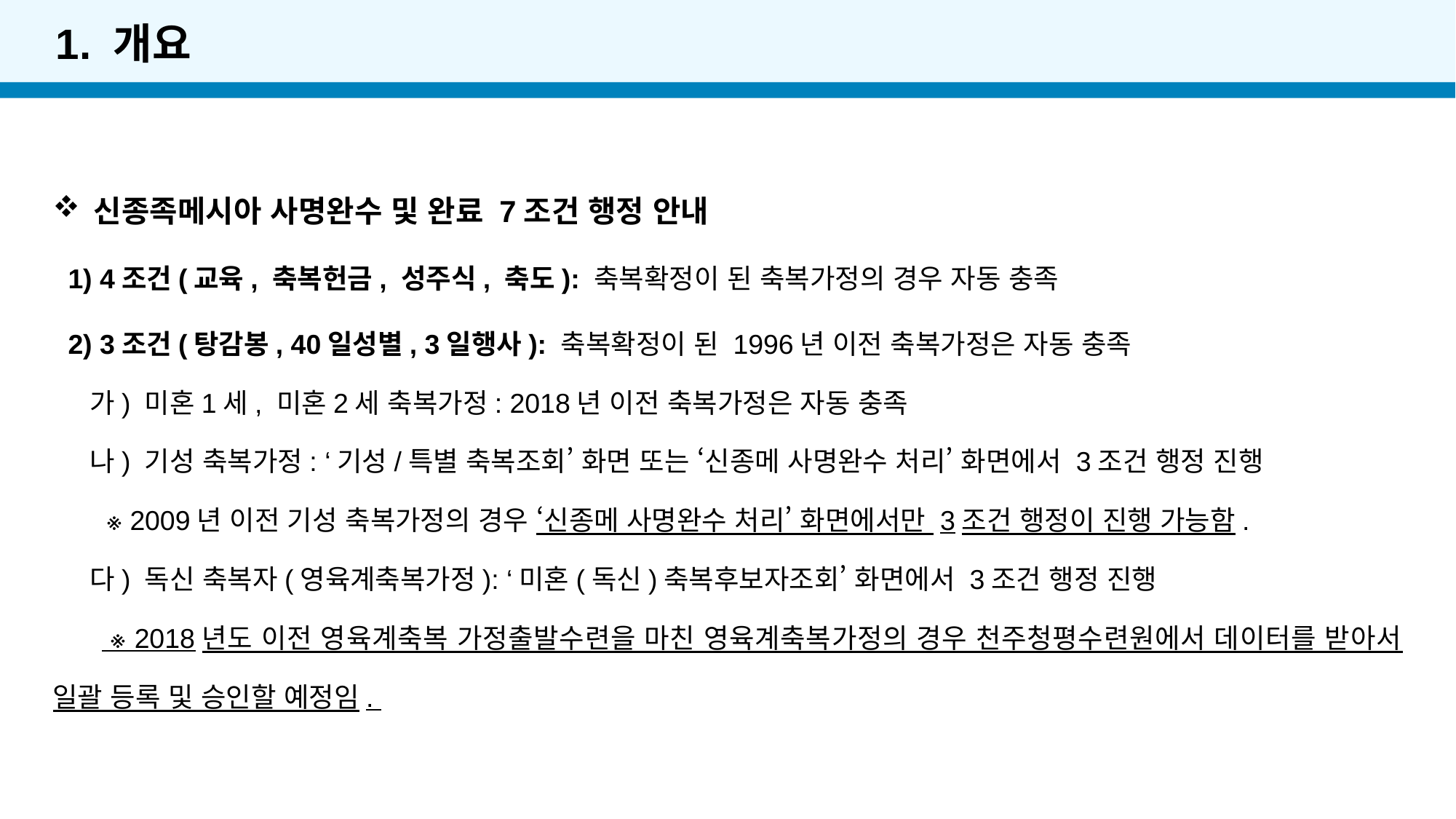

1. 개요

신종족메시아 사명완수 및 완료 7조건 행정 안내
  1) 4조건(교육, 축복헌금, 성주식, 축도): 축복확정이 된 축복가정의 경우 자동 충족
  2) 3조건(탕감봉, 40일성별, 3일행사): 축복확정이 된 1996년 이전 축복가정은 자동 충족
    가) 미혼1세, 미혼2세 축복가정: 2018년 이전 축복가정은 자동 충족
    나) 기성 축복가정: ‘기성/특별 축복조회’ 화면 또는 ‘신종메 사명완수 처리’ 화면에서 3조건 행정 진행
       ※ 2009년 이전 기성 축복가정의 경우 ‘신종메 사명완수 처리’ 화면에서만 3조건 행정이 진행 가능함.
    다) 독신 축복자(영육계축복가정): ‘미혼(독신)축복후보자조회’ 화면에서 3조건 행정 진행
       ※ 2018년도 이전 영육계축복 가정출발수련을 마친 영육계축복가정의 경우 천주청평수련원에서 데이터를 받아서 일괄 등록 및 승인할 예정임.